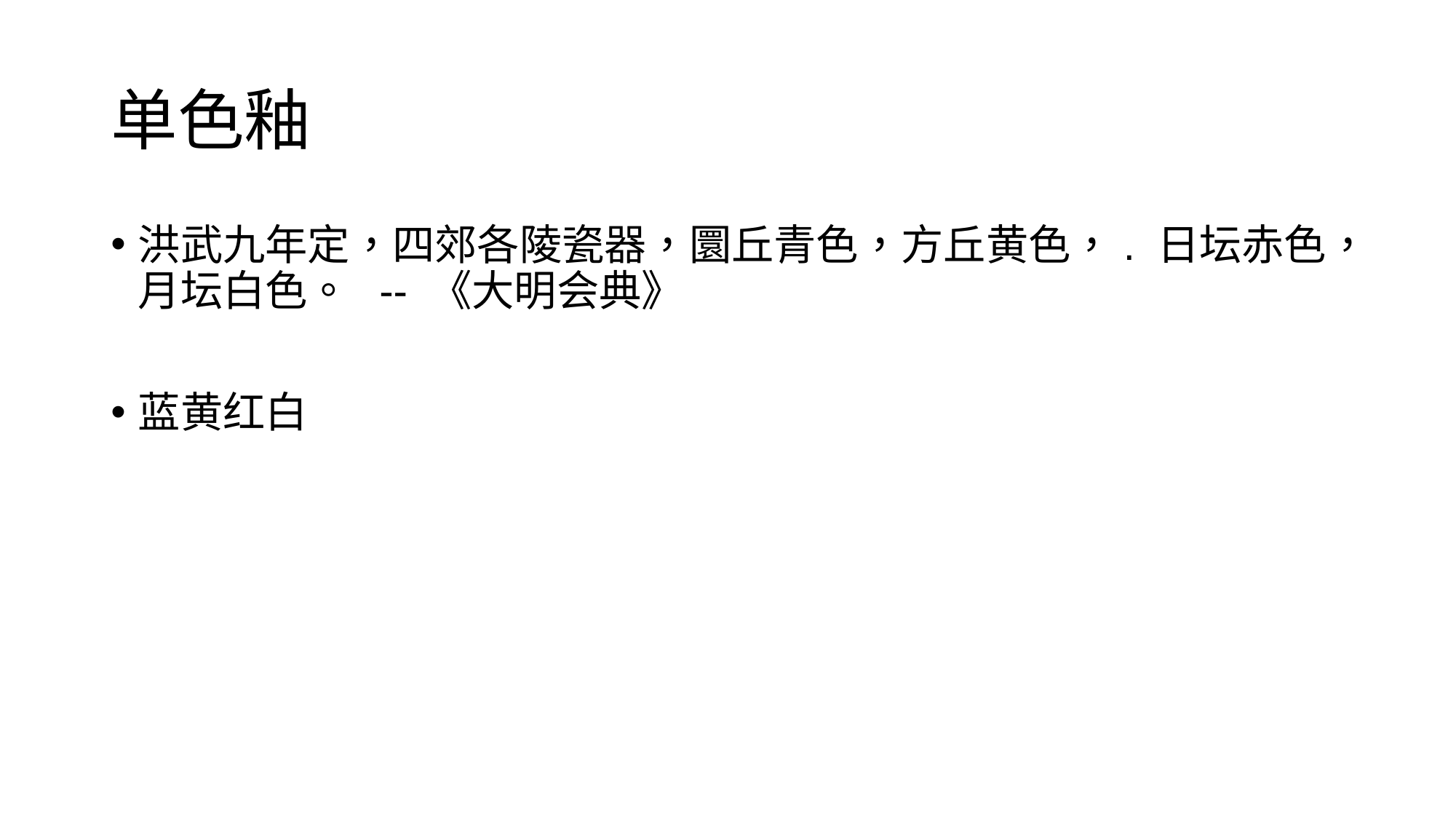

# 单色釉
洪武九年定，四郊各陵瓷器，圜丘青色，方丘黄色，. 日坛赤色，月坛白色。  -- 《大明会典》

蓝黄红白